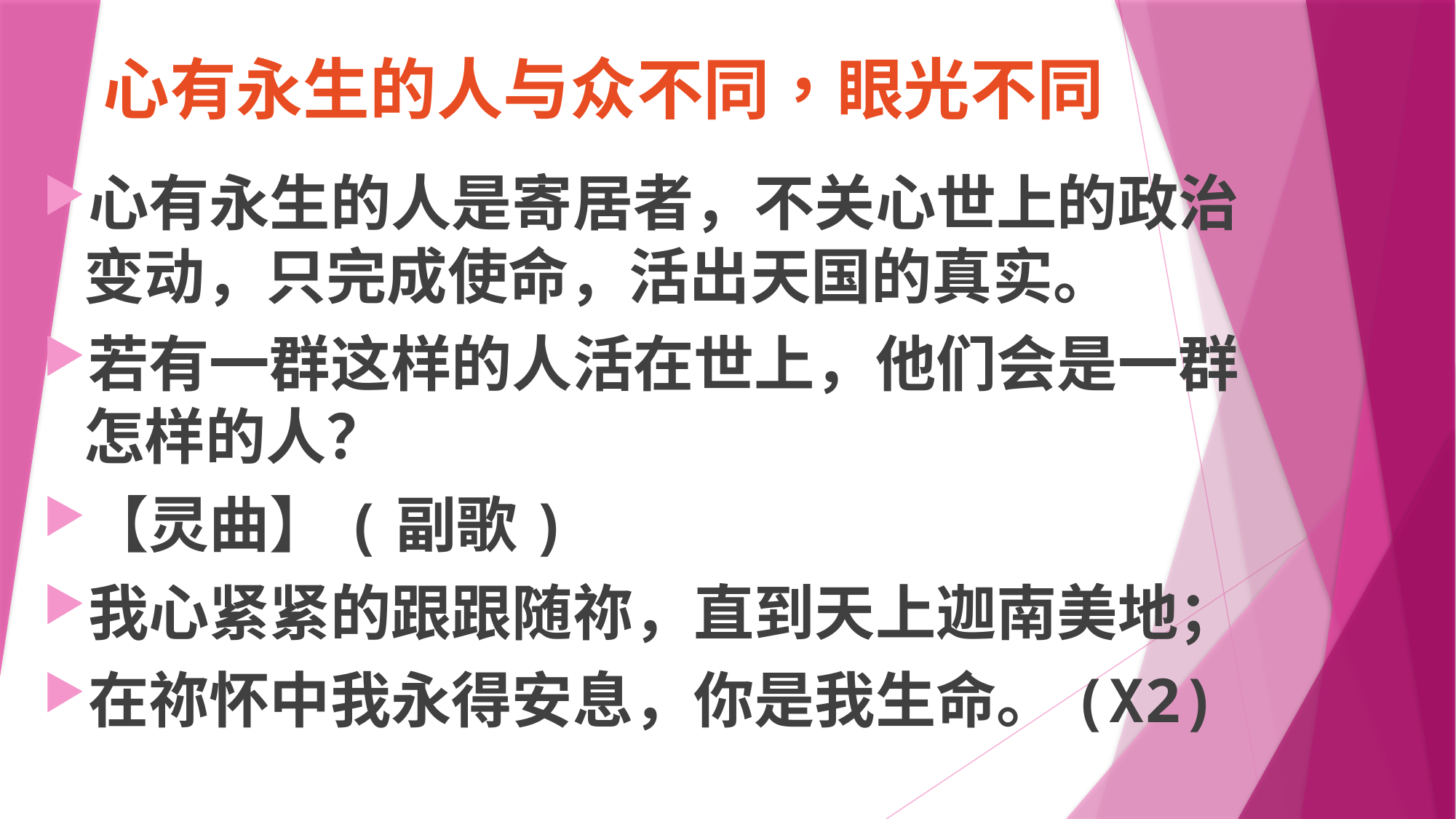

心有永生的人与众不同，眼光不同
心有永生的人是寄居者，不关心世上的政治变动，只完成使命，活出天国的真实。
若有一群这样的人活在世上，他们会是一群怎样的人？
【灵曲】(副歌)
我心紧紧的跟跟随祢，直到天上迦南美地；
在祢怀中我永得安息，你是我生命。(X2)